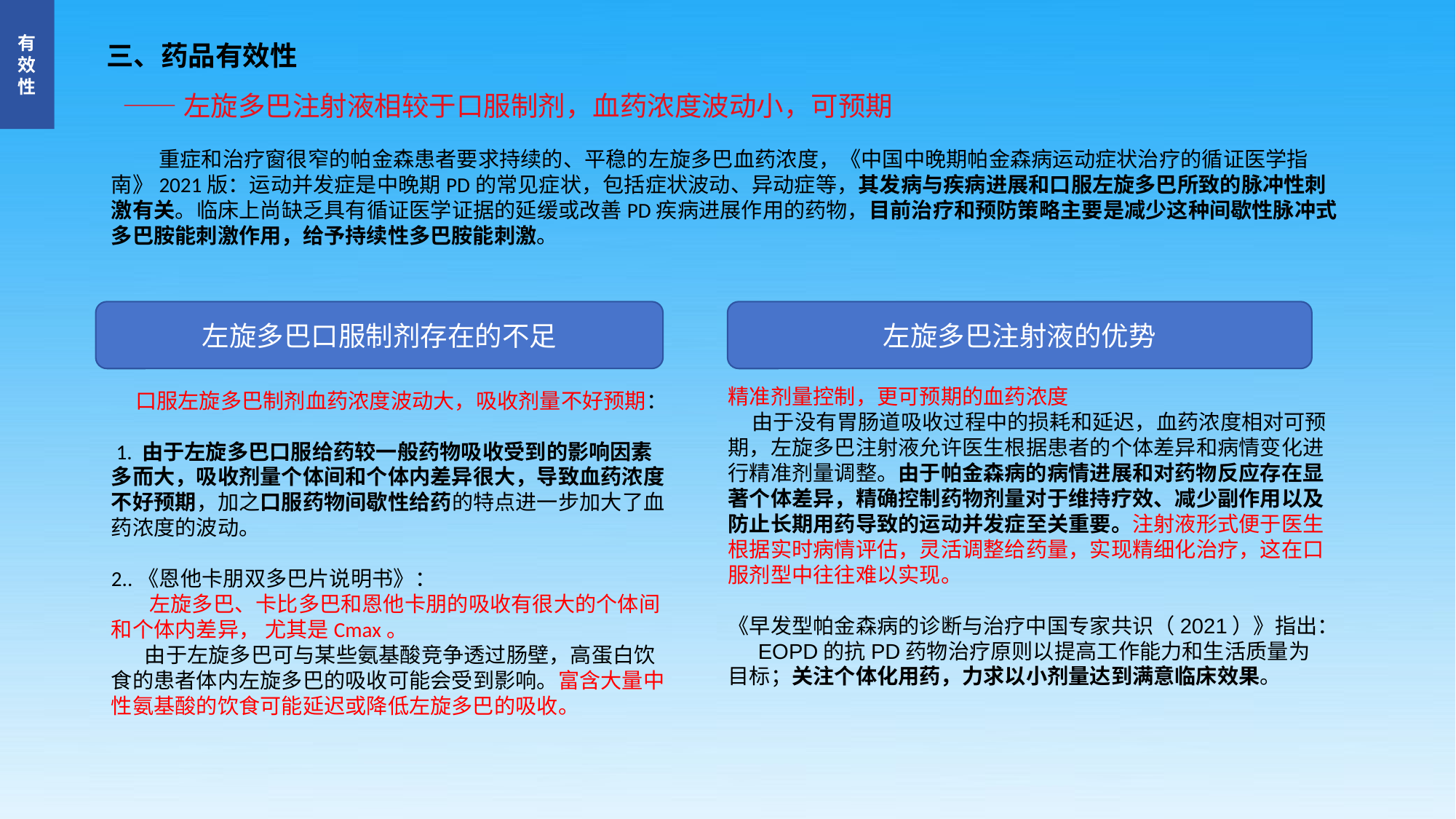

有效性
三、药品有效性
——左旋多巴注射液相较于口服制剂，血药浓度波动小，可预期
         重症和治疗窗很窄的帕金森患者要求持续的、平稳的左旋多巴血药浓度，《中国中晚期帕金森病运动症状治疗的循证医学指南》2021版：运动并发症是中晚期PD的常见症状，包括症状波动、异动症等，其发病与疾病进展和口服左旋多巴所致的脉冲性刺激有关。临床上尚缺乏具有循证医学证据的延缓或改善PD疾病进展作用的药物，目前治疗和预防策略主要是减少这种间歇性脉冲式多巴胺能刺激作用，给予持续性多巴胺能刺激。
左旋多巴口服制剂存在的不足
左旋多巴注射液的优势

    口服左旋多巴制剂血药浓度波动大，吸收剂量不好预期：

 1. 由于左旋多巴口服给药较一般药物吸收受到的影响因素多而大，吸收剂量个体间和个体内差异很大，导致血药浓度不好预期，加之口服药物间歇性给药的特点进一步加大了血药浓度的波动。

2..《恩他卡朋双多巴片说明书》：
       左旋多巴、卡比多巴和恩他卡朋的吸收有很大的个体间和个体内差异， 尤其是Cmax。
      由于左旋多巴可与某些氨基酸竞争透过肠壁，高蛋白饮食的患者体内左旋多巴的吸收可能会受到影响。富含大量中性氨基酸的饮食可能延迟或降低左旋多巴的吸收。
精准剂量控制，更可预期的血药浓度
    由于没有胃肠道吸收过程中的损耗和延迟，血药浓度相对可预期，左旋多巴注射液允许医生根据患者的个体差异和病情变化进行精准剂量调整。由于帕金森病的病情进展和对药物反应存在显著个体差异，精确控制药物剂量对于维持疗效、减少副作用以及防止长期用药导致的运动并发症至关重要。注射液形式便于医生根据实时病情评估，灵活调整给药量，实现精细化治疗，这在口服剂型中往往难以实现。

《早发型帕金森病的诊断与治疗中国专家共识（2021）》指出：
     EOPD的抗PD药物治疗原则以提高工作能力和生活质量为目标；关注个体化用药，力求以小剂量达到满意临床效果。